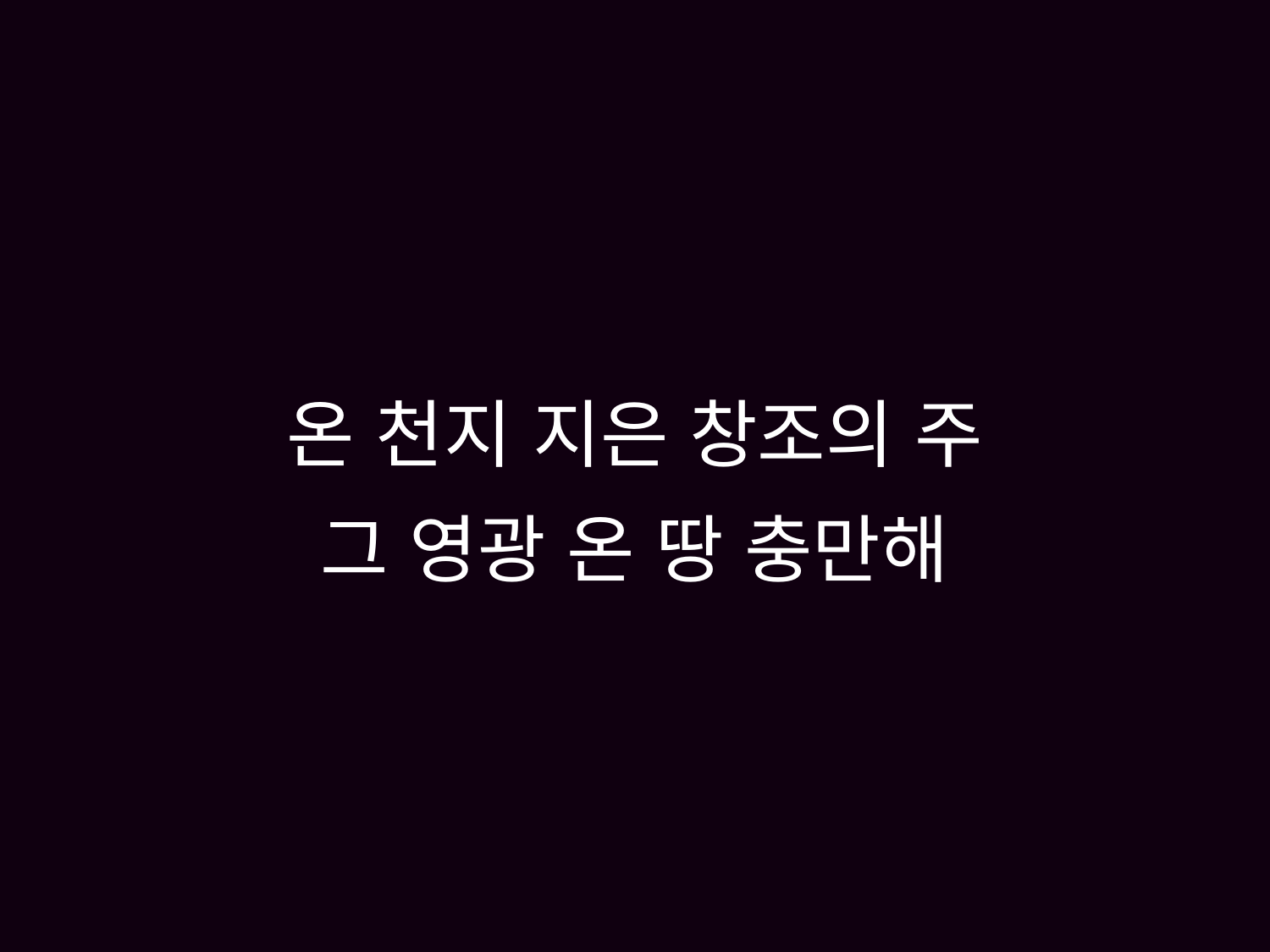

# 온 천지 지은 창조의 주 그 영광 온 땅 충만해